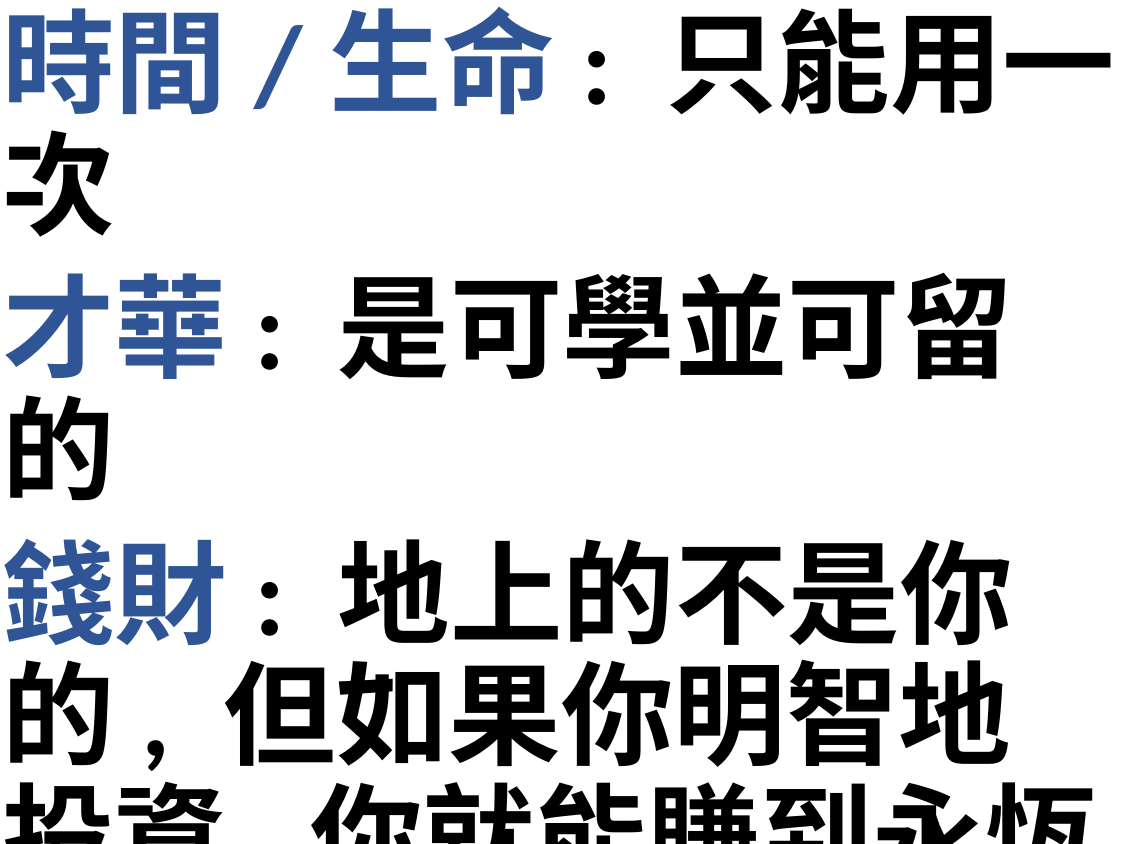

時間/生命: 只能用一次

才華: 是可學並可留的

錢財: 地上的不是你的, 但如果你明智地投資,你就能賺到永恆的、真正屬於你的東西。